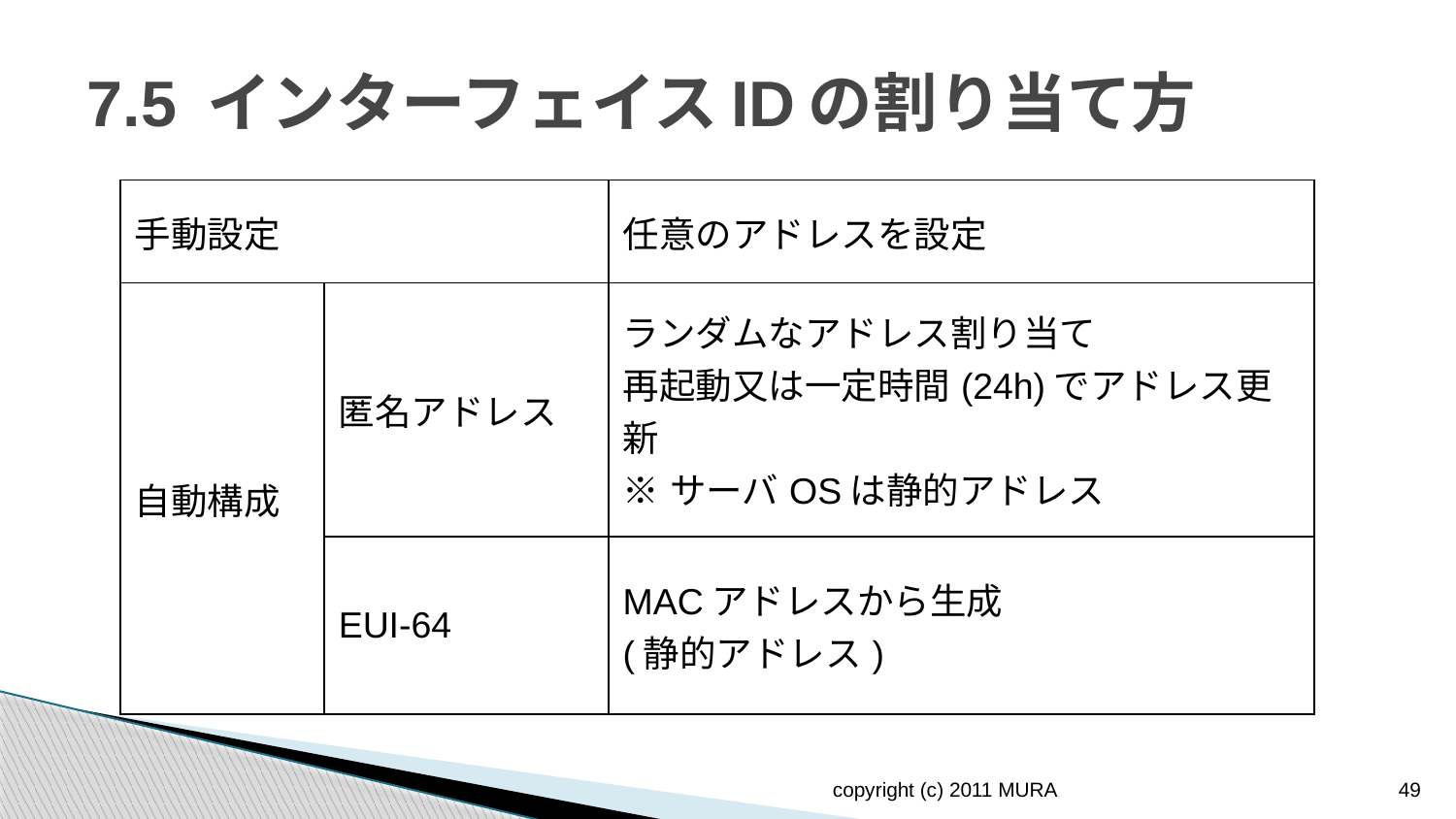

# 7.5 インターフェイスIDの割り当て方
| 手動設定 |  | 任意のアドレスを設定 |
| --- | --- | --- |
| 自動構成 | 匿名アドレス | ランダムなアドレス割り当て 再起動又は一定時間(24h)でアドレス更新 ※サーバOSは静的アドレス |
|  | EUI-64 | MACアドレスから生成 (静的アドレス) |
copyright (c) 2011 MURA
49